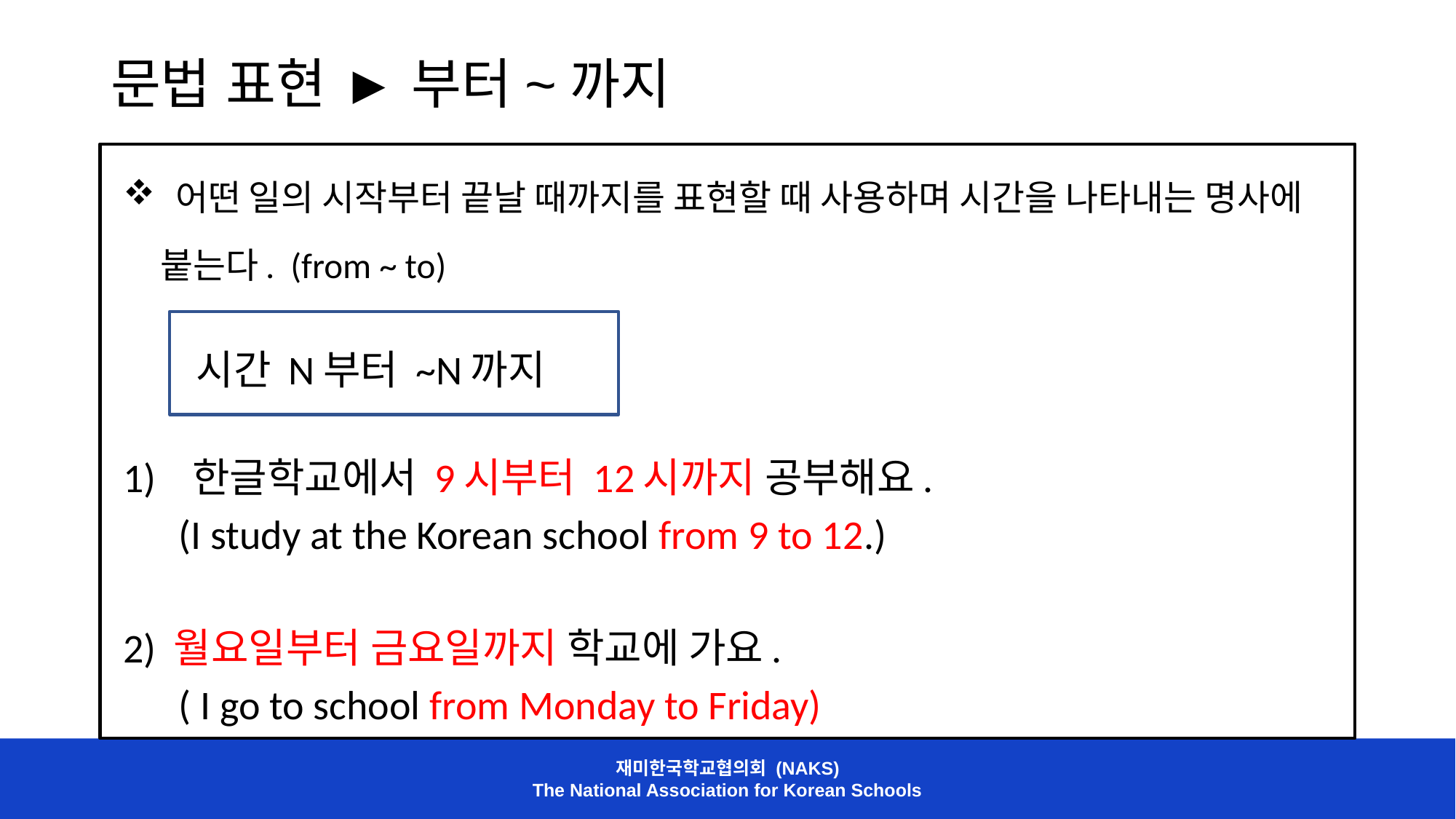

문법 표현 ► 부터~까지
 어떤 일의 시작부터 끝날 때까지를 표현할 때 사용하며 시간을 나타내는 명사에 붙는다.  (from ~ to)

       시간 N부터 ~N까지

1)   한글학교에서 9시부터 12시까지 공부해요.
      (I study at the Korean school from 9 to 12.)

2) 월요일부터 금요일까지 학교에 가요.
      ( I go to school from Monday to Friday)

재미한국학교협의회 (NAKS)
The National Association for Korean Schools